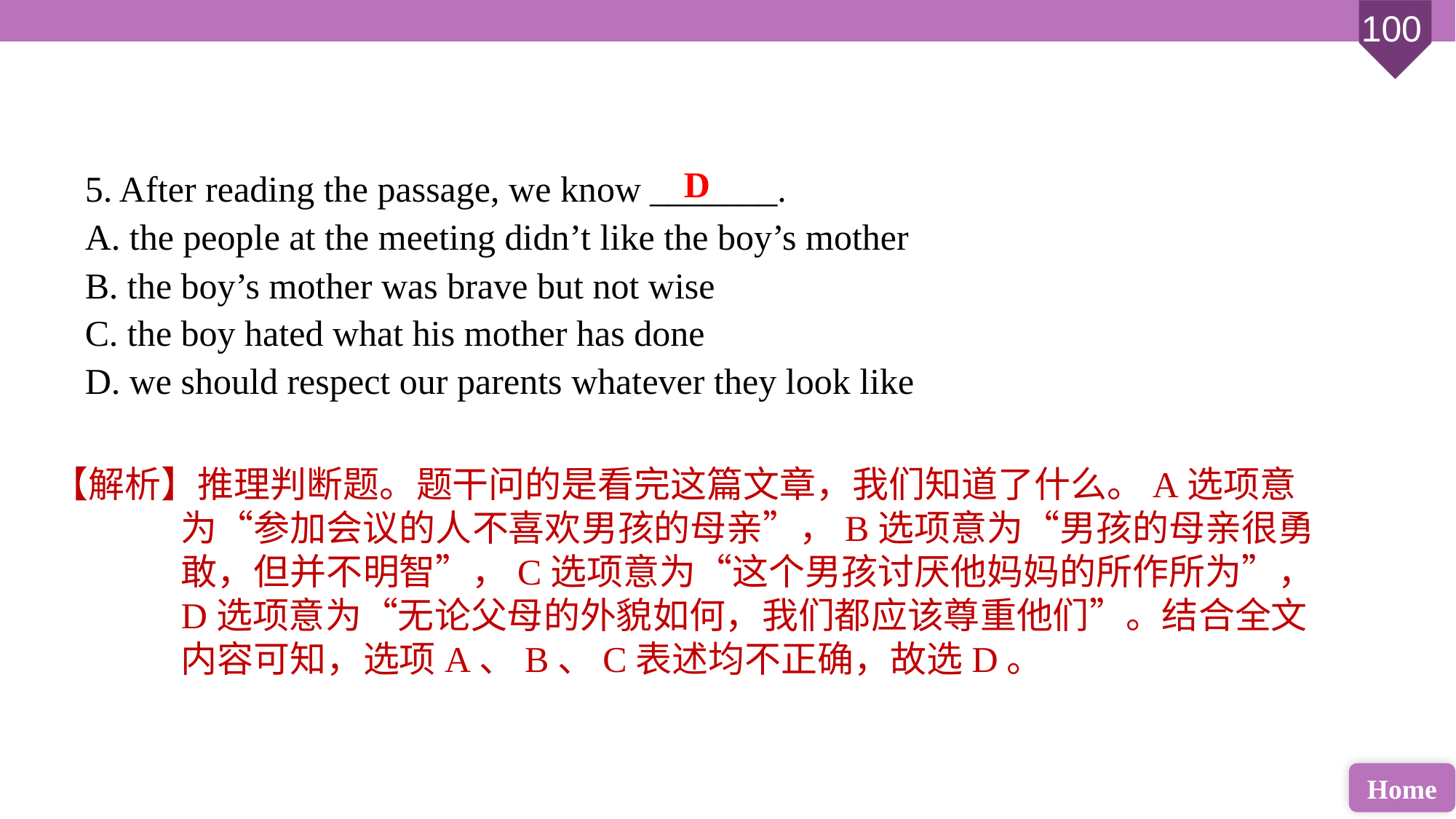

5. After reading the passage, we know _______.
A. the people at the meeting didn’t like the boy’s mother
B. the boy’s mother was brave but not wise
C. the boy hated what his mother has done
D. we should respect our parents whatever they look like
D
【解析】推理判断题。题干问的是看完这篇文章，我们知道了什么。A选项意为“参加会议的人不喜欢男孩的母亲”，B选项意为“男孩的母亲很勇敢，但并不明智”，C选项意为“这个男孩讨厌他妈妈的所作所为”，D选项意为“无论父母的外貌如何，我们都应该尊重他们”。结合全文内容可知，选项A、B、C表述均不正确，故选D。